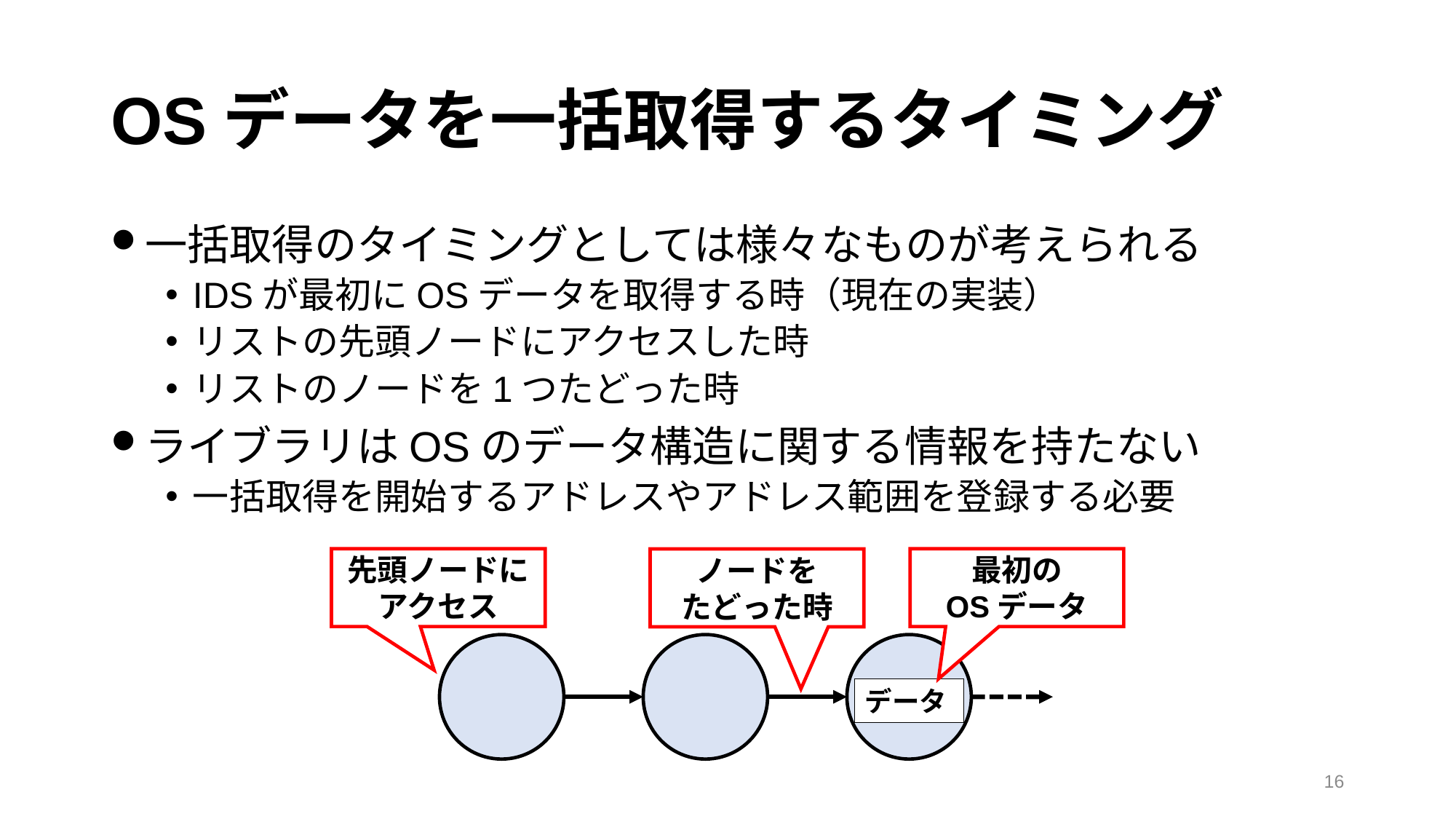

# OSデータを一括取得するタイミング
一括取得のタイミングとしては様々なものが考えられる
IDSが最初にOSデータを取得する時（現在の実装）
リストの先頭ノードにアクセスした時
リストのノードを1つたどった時
ライブラリはOSのデータ構造に関する情報を持たない
一括取得を開始するアドレスやアドレス範囲を登録する必要
先頭ノードに
アクセス
最初の
OSデータ
ノードを
たどった時

データ
16